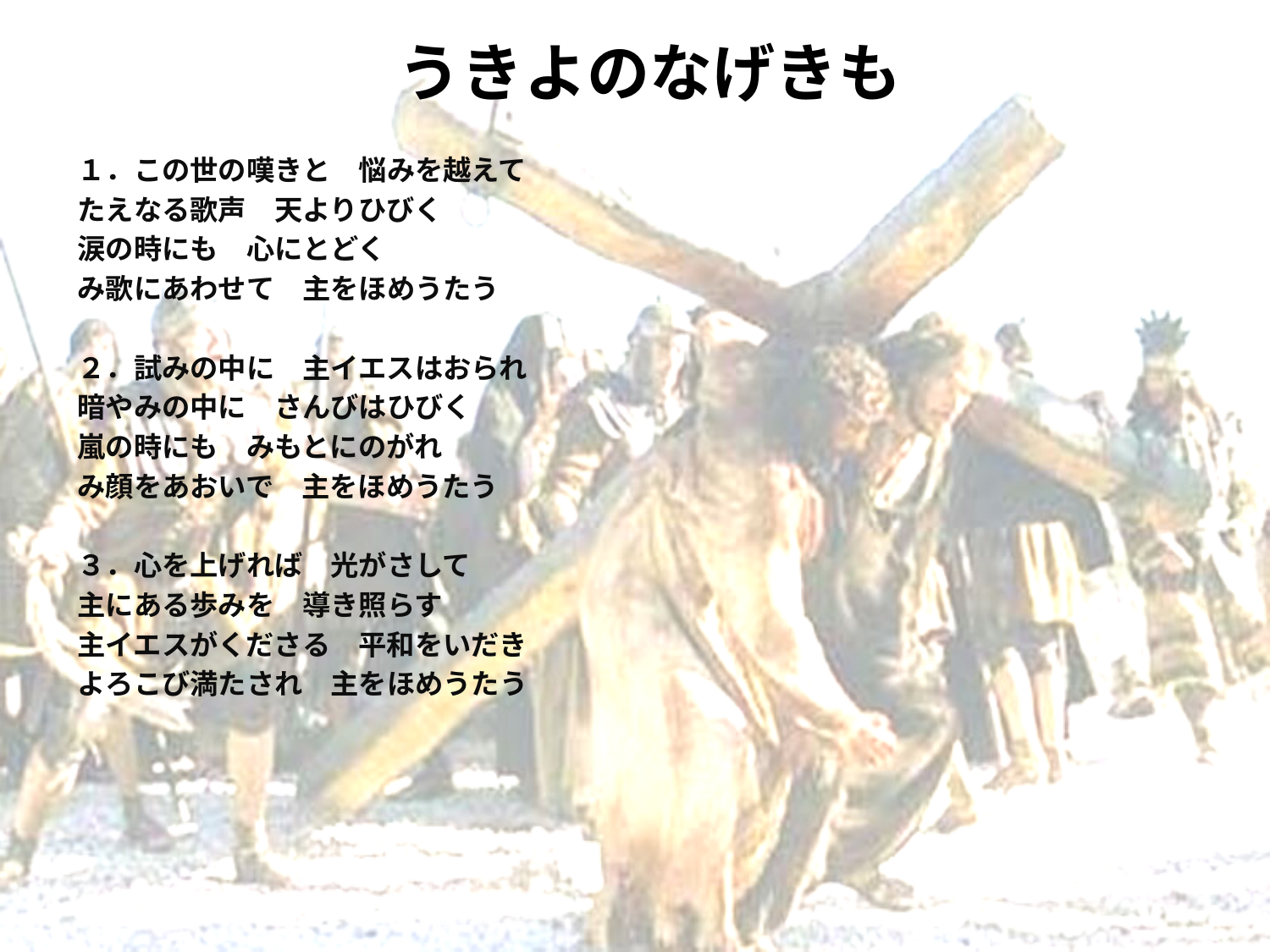

# うきよのなげきも
１．この世の嘆きと　悩みを越えて
たえなる歌声　天よりひびく
涙の時にも　心にとどく
み歌にあわせて　主をほめうたう

２．試みの中に　主イエスはおられ
暗やみの中に　さんびはひびく
嵐の時にも　みもとにのがれ
み顔をあおいで　主をほめうたう

３．心を上げれば　光がさして
主にある歩みを　導き照らす
主イエスがくださる　平和をいだき
よろこび満たされ　主をほめうたう